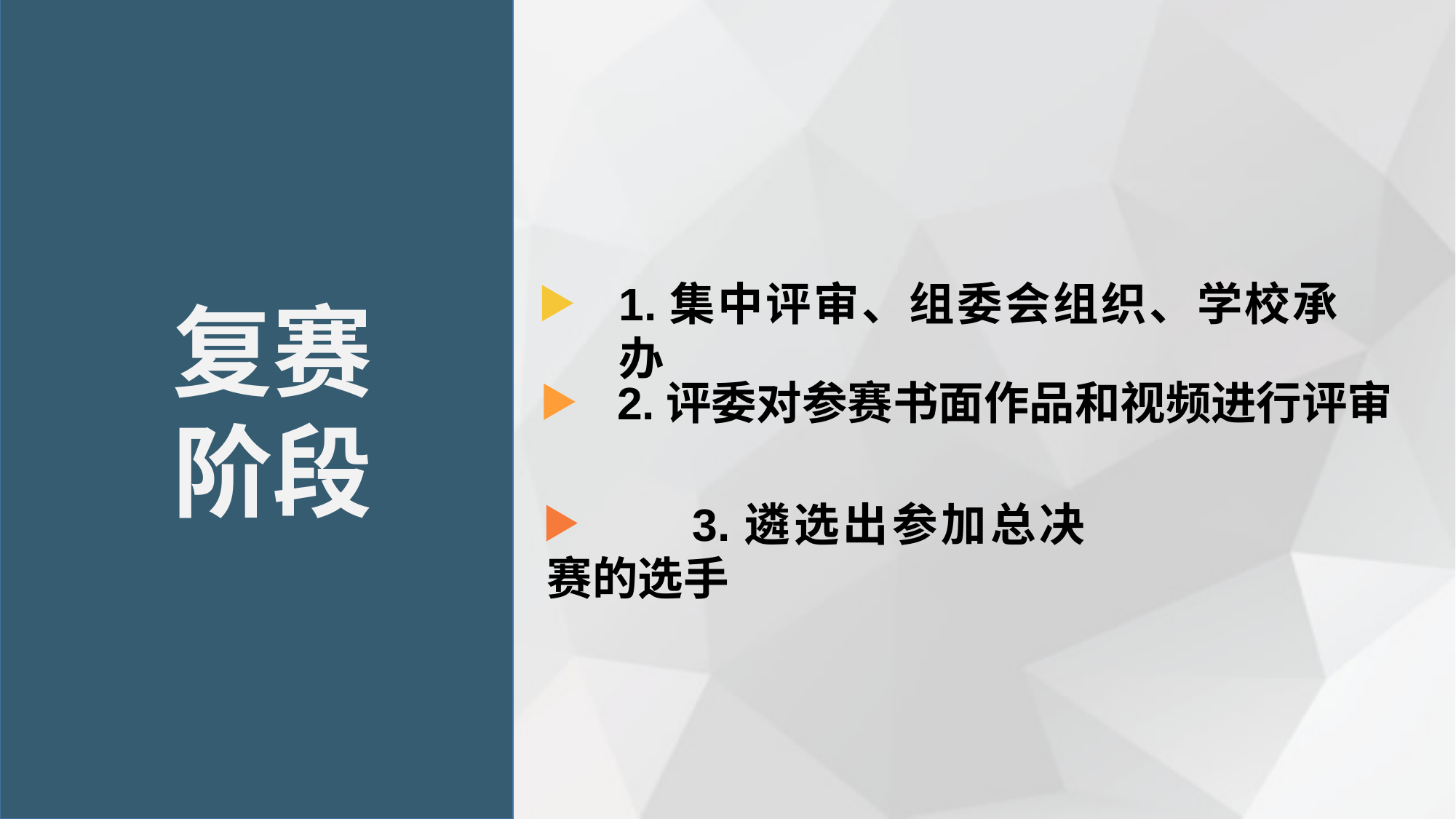

1.集中评审、组委会组织、学校承办
复赛
阶段

2.评委对参赛书面作品和视频进行评审

3.遴选出参加总决赛的选手